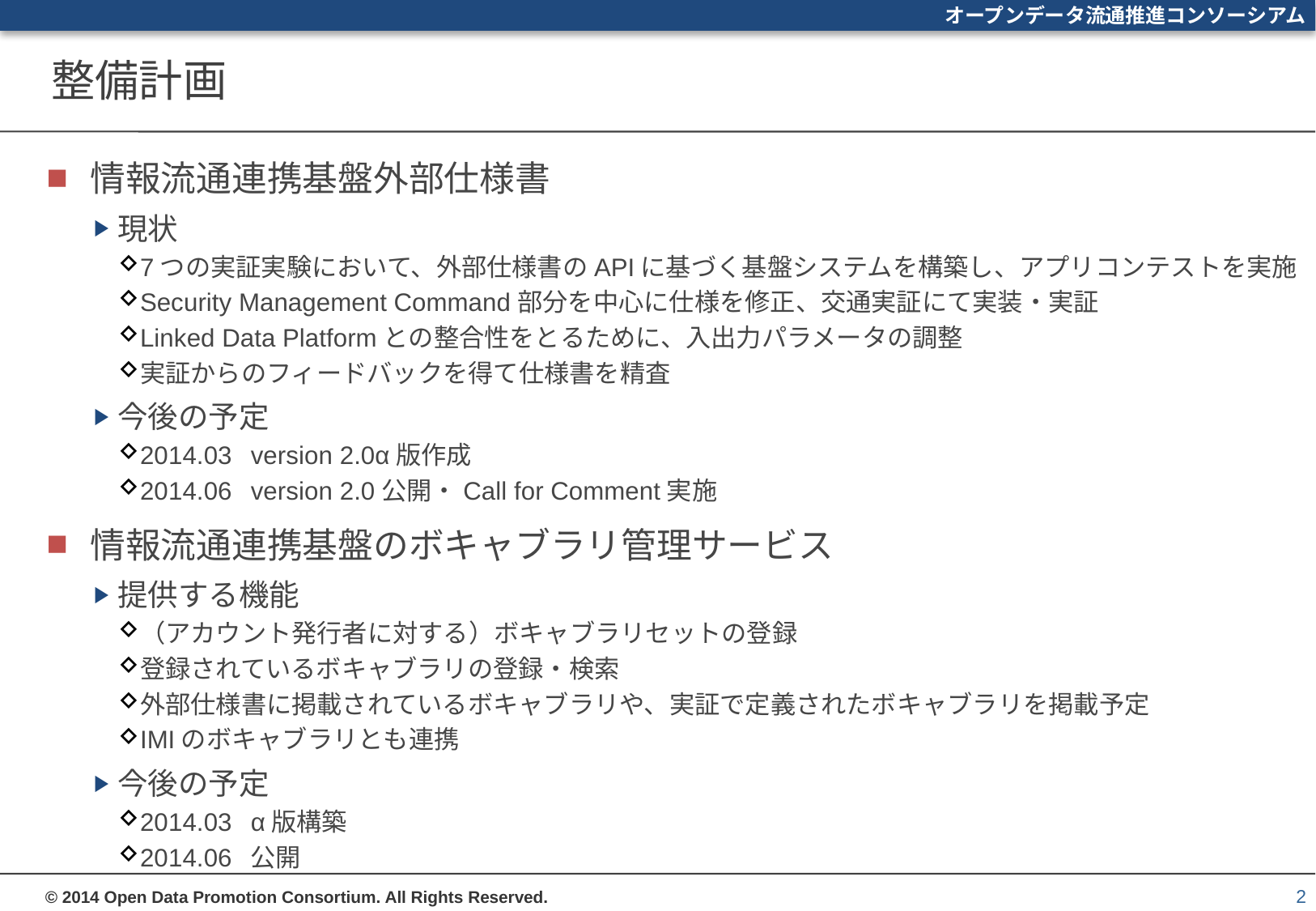

# 整備計画
情報流通連携基盤外部仕様書
現状
7つの実証実験において、外部仕様書のAPIに基づく基盤システムを構築し、アプリコンテストを実施
Security Management Command部分を中心に仕様を修正、交通実証にて実装・実証
Linked Data Platformとの整合性をとるために、入出力パラメータの調整
実証からのフィードバックを得て仕様書を精査
今後の予定
2014.03	version 2.0α版作成
2014.06	version 2.0公開・Call for Comment実施
情報流通連携基盤のボキャブラリ管理サービス
提供する機能
（アカウント発行者に対する）ボキャブラリセットの登録
登録されているボキャブラリの登録・検索
外部仕様書に掲載されているボキャブラリや、実証で定義されたボキャブラリを掲載予定
IMIのボキャブラリとも連携
今後の予定
2014.03	α版構築
2014.06	公開

2